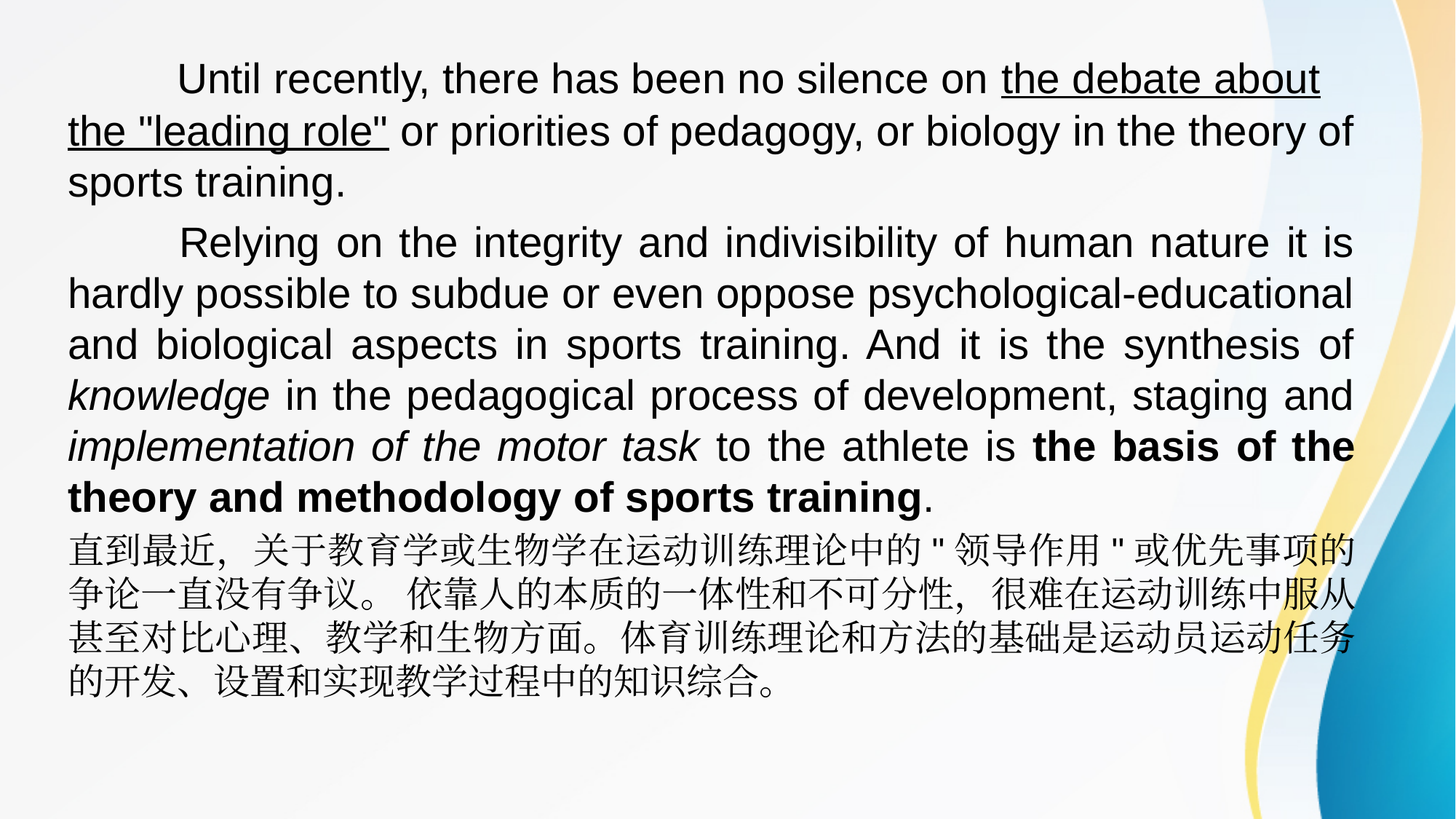

Until recently, there has been no silence on the debate about the "leading role" or priorities of pedagogy, or biology in the theory of sports training.
       Relying on the integrity and indivisibility of human nature it is hardly possible to subdue or even oppose psychological-educational and biological aspects in sports training. And it is the synthesis of knowledge in the pedagogical process of development, staging and implementation of the motor task to the athlete is the basis of the theory and methodology of sports training.
直到最近，关于教育学或生物学在运动训练理论中的"领导作用"或优先事项的争论一直没有争议。 依靠人的本质的一体性和不可分性，很难在运动训练中服从甚至对比心理、教学和生物方面。体育训练理论和方法的基础是运动员运动任务的开发、设置和实现教学过程中的知识综合。